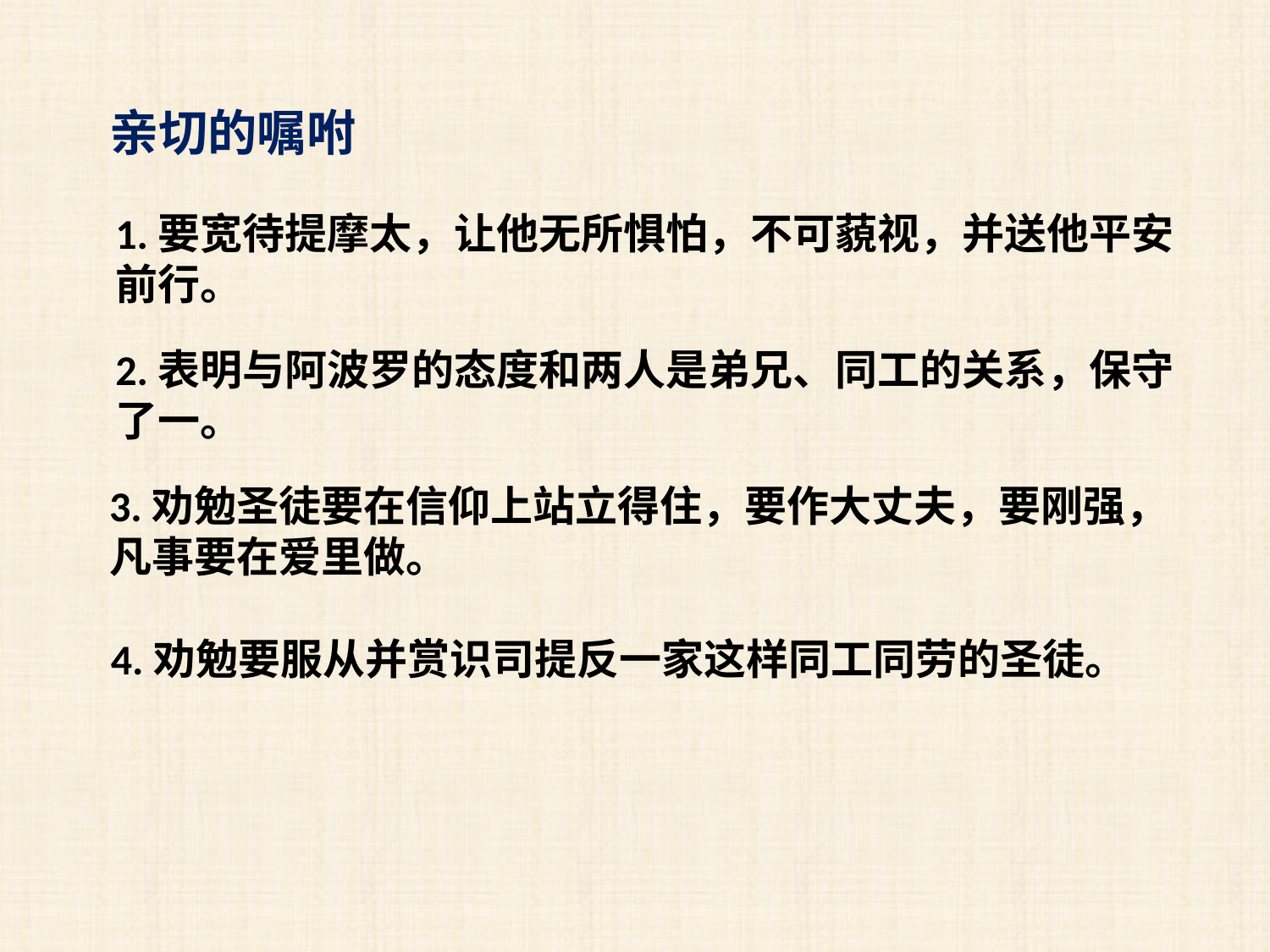

亲切的嘱咐
1.要宽待提摩太，让他无所惧怕，不可藐视，并送他平安前行。
2.表明与阿波罗的态度和两人是弟兄、同工的关系，保守了一。
3.劝勉圣徒要在信仰上站立得住，要作大丈夫，要刚强，凡事要在爱里做。
4.劝勉要服从并赏识司提反一家这样同工同劳的圣徒。